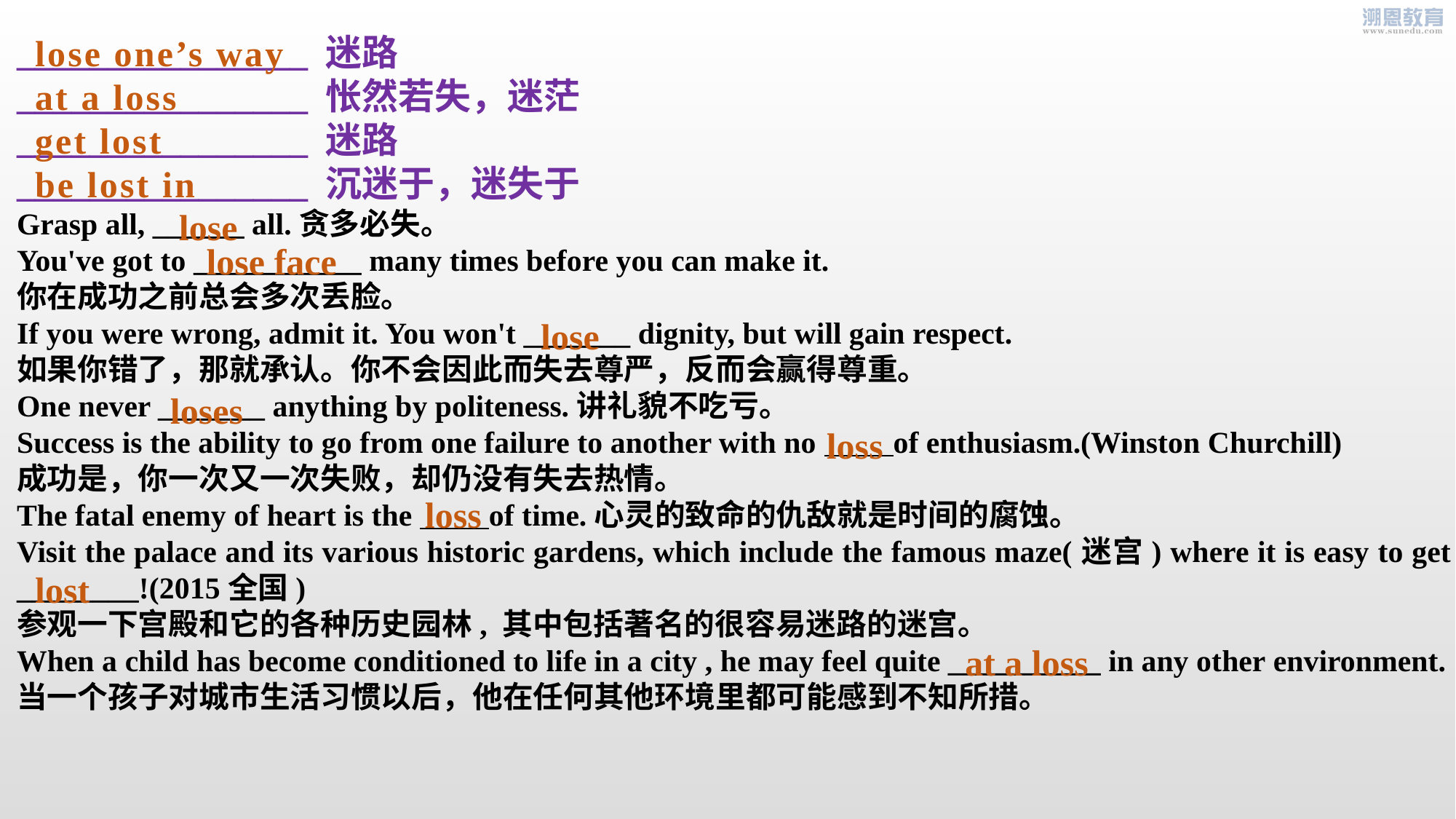

________________ 迷路
________________ 怅然若失，迷茫
________________ 迷路
________________ 沉迷于，迷失于
Grasp all, ______ all.贪多必失。
You've got to ___________ many times before you can make it.
你在成功之前总会多次丢脸。
If you were wrong, admit it. You won't _______ dignity, but will gain respect.
如果你错了，那就承认。你不会因此而失去尊严，反而会赢得尊重。
One never _______ anything by politeness.讲礼貌不吃亏。
Success is the ability to go from one failure to another with no          of enthusiasm.(Winston Churchill)
成功是，你一次又一次失败，却仍没有失去热情。
The fatal enemy of heart is the          of time.心灵的致命的仇敌就是时间的腐蚀。
Visit the palace and its various historic gardens, which include the famous maze(迷宫) where it is easy to get ________!(2015全国)
参观一下宫殿和它的各种历史园林, 其中包括著名的很容易迷路的迷宫。
When a child has become conditioned to life in a city , he may feel quite __________ in any other environment.
当一个孩子对城市生活习惯以后，他在任何其他环境里都可能感到不知所措。
lose one’s way
at a loss
get lost
be lost in
lose
lose face
lose
loses
loss
loss
lost
at a loss